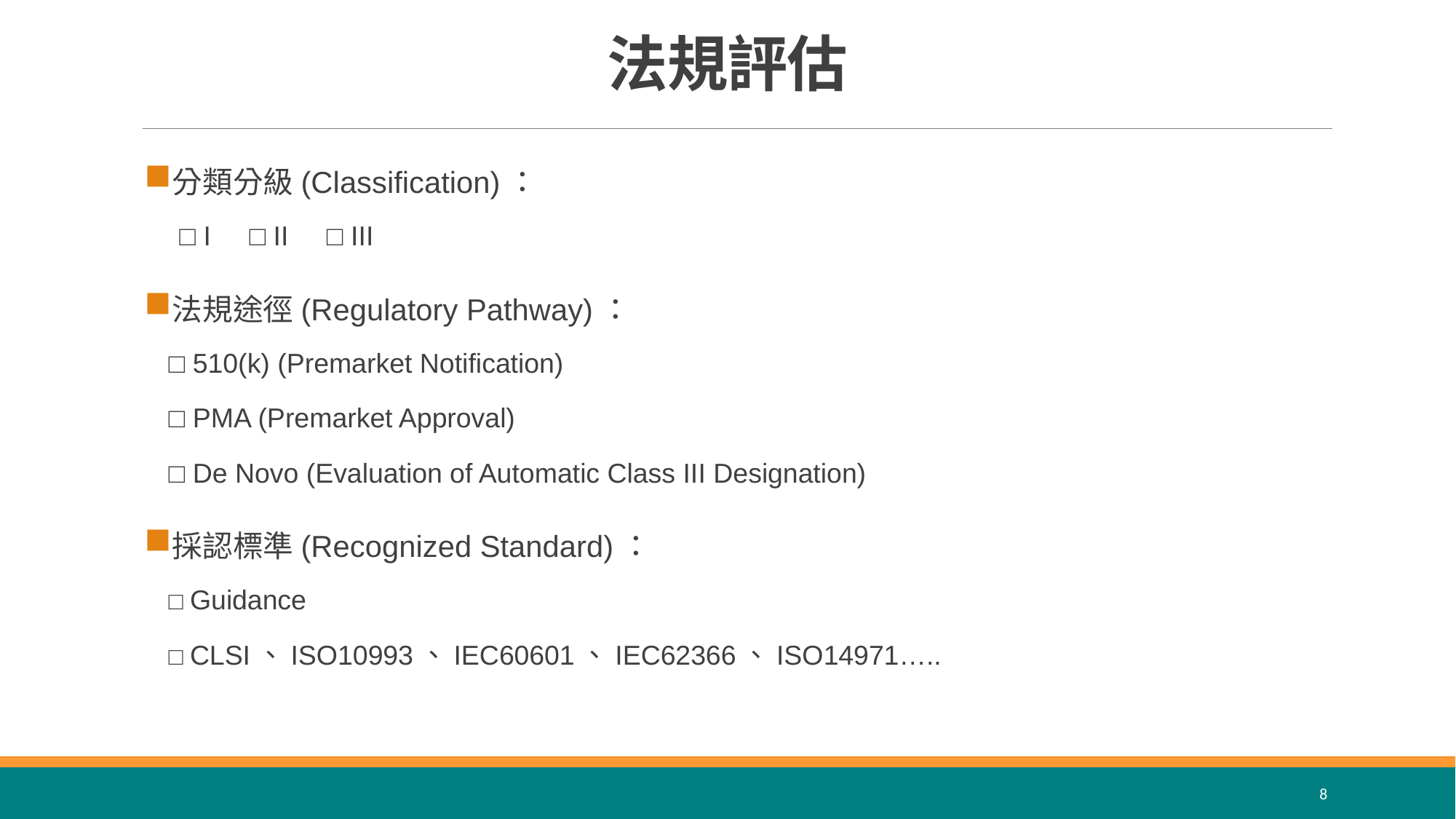

法規評估
分類分級(Classification)：
□ I     □ II     □ III
法規途徑(Regulatory Pathway)：
□ 510(k) (Premarket Notification)
□ PMA (Premarket Approval)
□ De Novo (Evaluation of Automatic Class III Designation)
採認標準(Recognized Standard)：
□ Guidance
□ CLSI、ISO10993、IEC60601、IEC62366、ISO14971…..

8